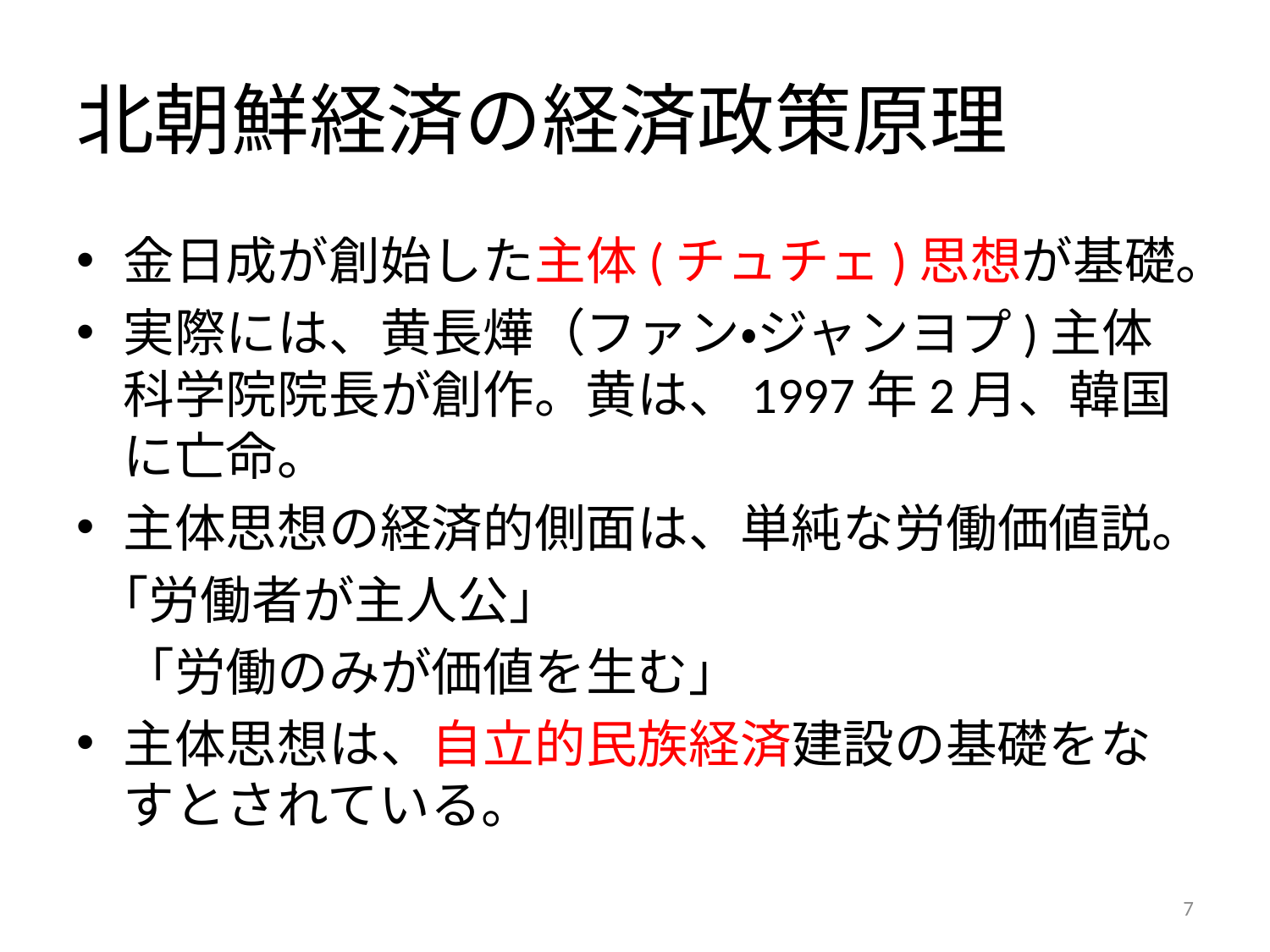

# 北朝鮮経済の経済政策原理
金日成が創始した主体(チュチェ)思想が基礎。
実際には、黄長燁（ファン・ジャンヨプ)主体科学院院長が創作。黄は、1997年2月、韓国に亡命。
主体思想の経済的側面は、単純な労働価値説。
		｢労働者が主人公」
		「労働のみが価値を生む」
主体思想は、自立的民族経済建設の基礎をなすとされている。

7